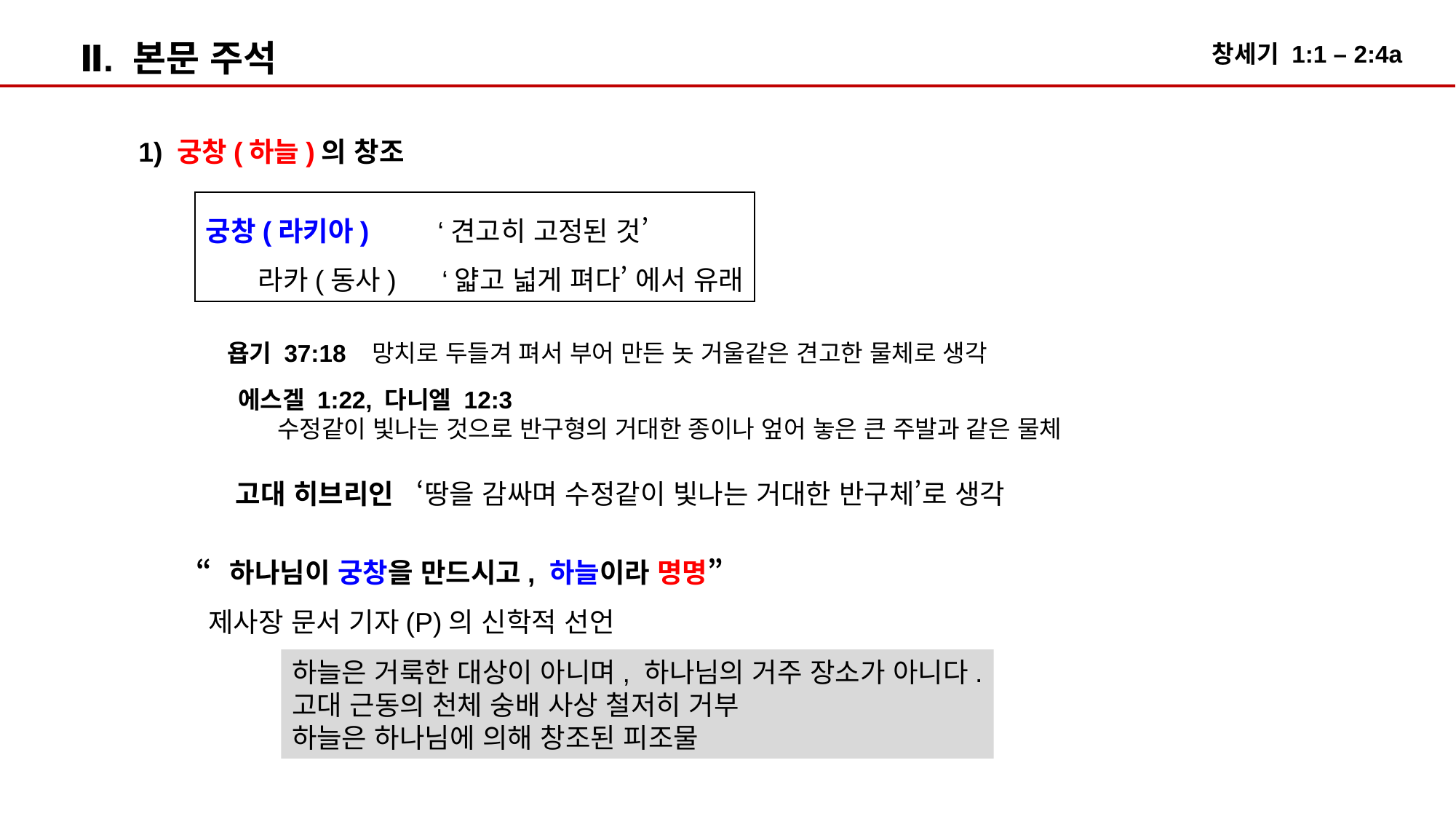

Ⅱ. 본문 주석
1) 궁창(하늘)의 창조
궁창(라키아)         ‘견고히 고정된 것’
      라카(동사)      ‘얇고 넓게 펴다’ 에서 유래
욥기 37:18   망치로 두들겨 펴서 부어 만든 놋 거울같은 견고한 물체로 생각
에스겔 1:22, 다니엘 12:3
     수정같이 빛나는 것으로 반구형의 거대한 종이나 엎어 놓은 큰 주발과 같은 물체
고대 히브리인   ‘땅을 감싸며 수정같이 빛나는 거대한 반구체’로 생각
“하나님이 궁창을 만드시고, 하늘이라 명명”
제사장 문서 기자(P)의 신학적 선언
하늘은 거룩한 대상이 아니며, 하나님의 거주 장소가 아니다.
고대 근동의 천체 숭배 사상 철저히 거부
하늘은 하나님에 의해 창조된 피조물